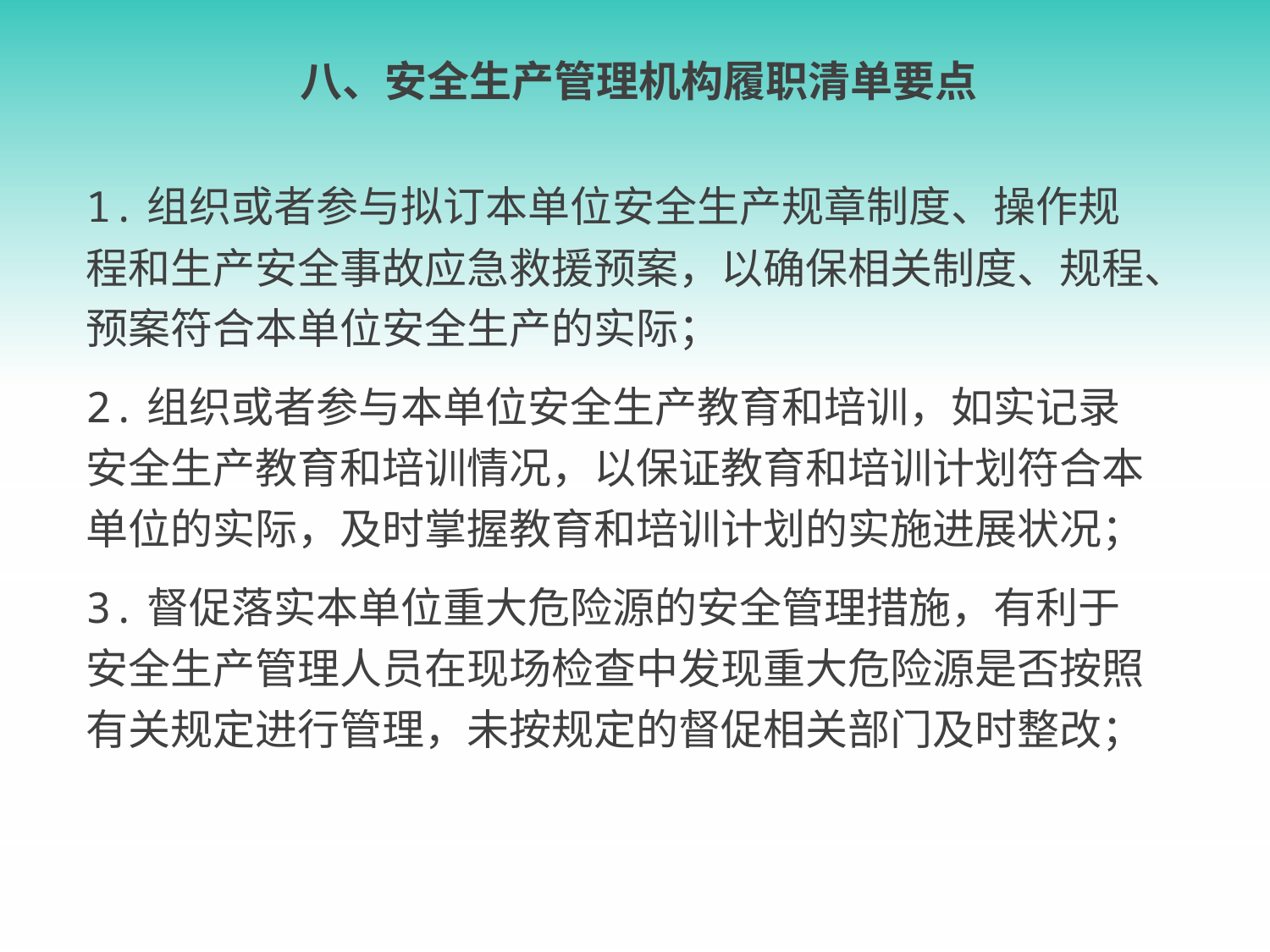

# 八、安全生产管理机构履职清单要点
1.组织或者参与拟订本单位安全生产规章制度、操作规程和生产安全事故应急救援预案，以确保相关制度、规程、预案符合本单位安全生产的实际；
2.组织或者参与本单位安全生产教育和培训，如实记录安全生产教育和培训情况，以保证教育和培训计划符合本单位的实际，及时掌握教育和培训计划的实施进展状况；
3.督促落实本单位重大危险源的安全管理措施，有利于安全生产管理人员在现场检查中发现重大危险源是否按照有关规定进行管理，未按规定的督促相关部门及时整改；